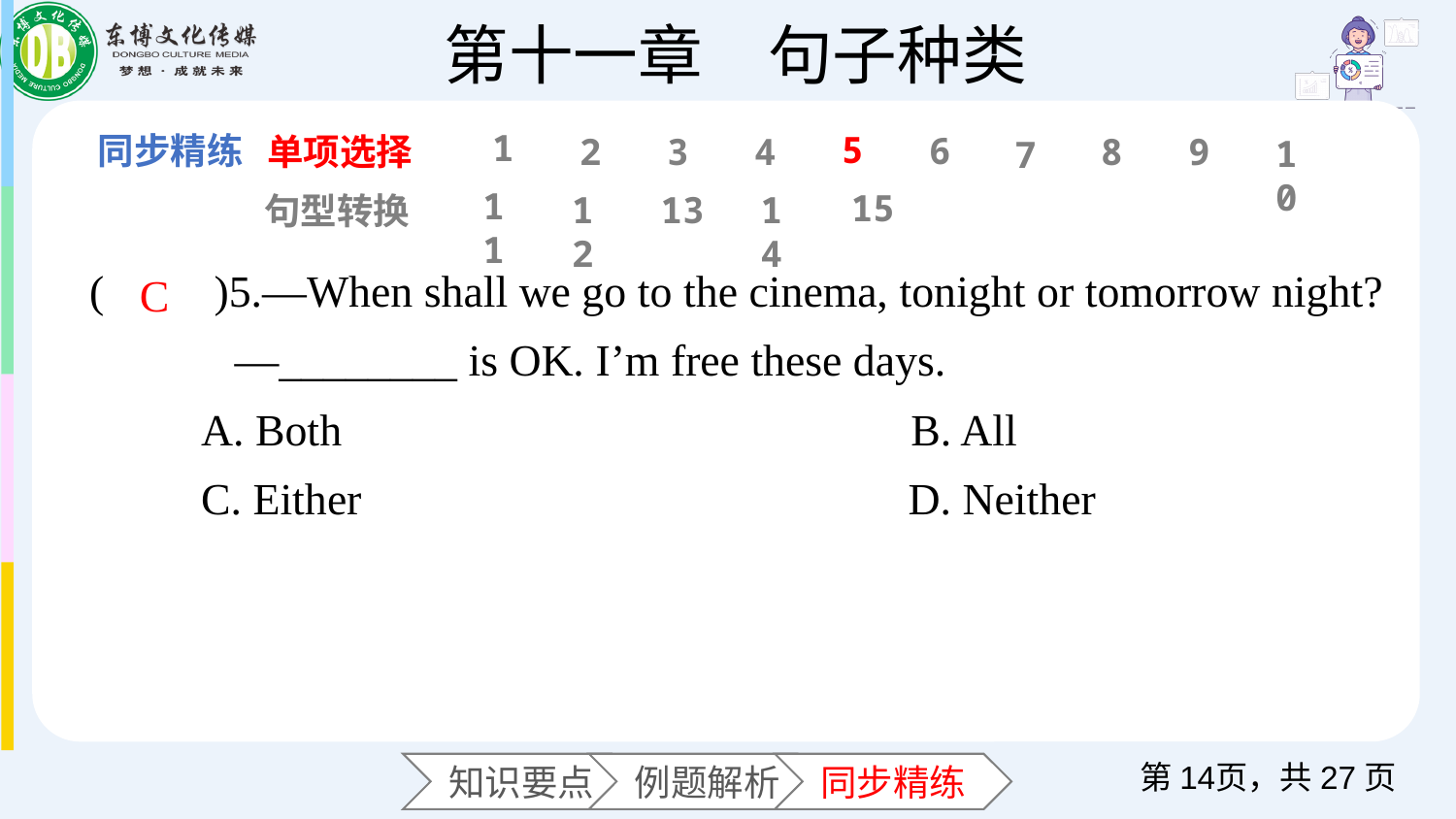

1
5
6
单项选择
2
3
4
8
9
10
7
11
15
12
13
14
句型转换
(　　)5.—When shall we go to the cinema, tonight or tomorrow night?
             —________ is OK. I’m free these days.
          A. Both                                                   B. All
          C. Either                                                 D. Neither
C